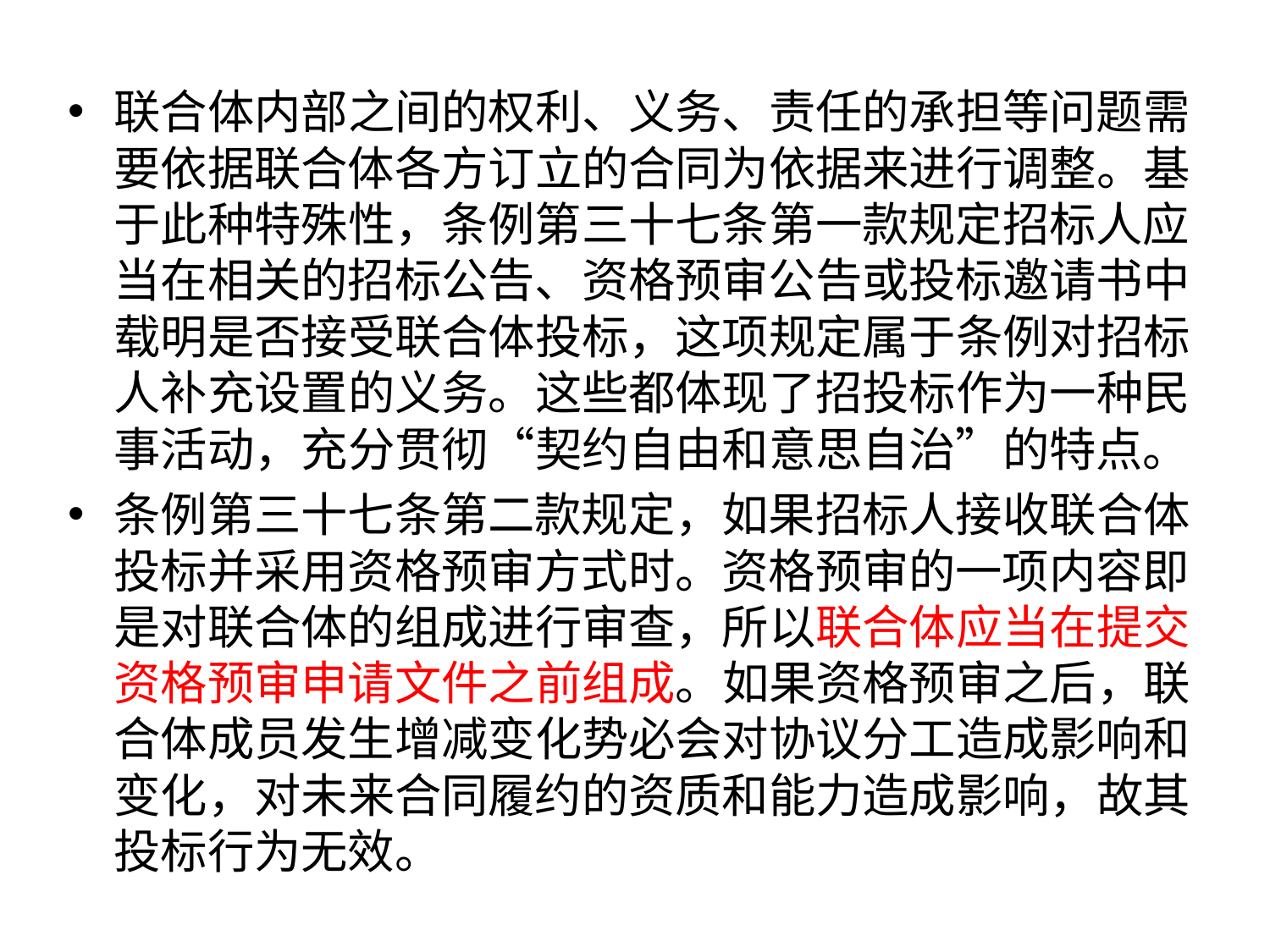

联合体内部之间的权利、义务、责任的承担等问题需要依据联合体各方订立的合同为依据来进行调整。基于此种特殊性，条例第三十七条第一款规定招标人应当在相关的招标公告、资格预审公告或投标邀请书中载明是否接受联合体投标，这项规定属于条例对招标人补充设置的义务。这些都体现了招投标作为一种民事活动，充分贯彻“契约自由和意思自治”的特点。
条例第三十七条第二款规定，如果招标人接收联合体投标并采用资格预审方式时。资格预审的一项内容即是对联合体的组成进行审查，所以联合体应当在提交资格预审申请文件之前组成。如果资格预审之后，联合体成员发生增减变化势必会对协议分工造成影响和变化，对未来合同履约的资质和能力造成影响，故其投标行为无效。